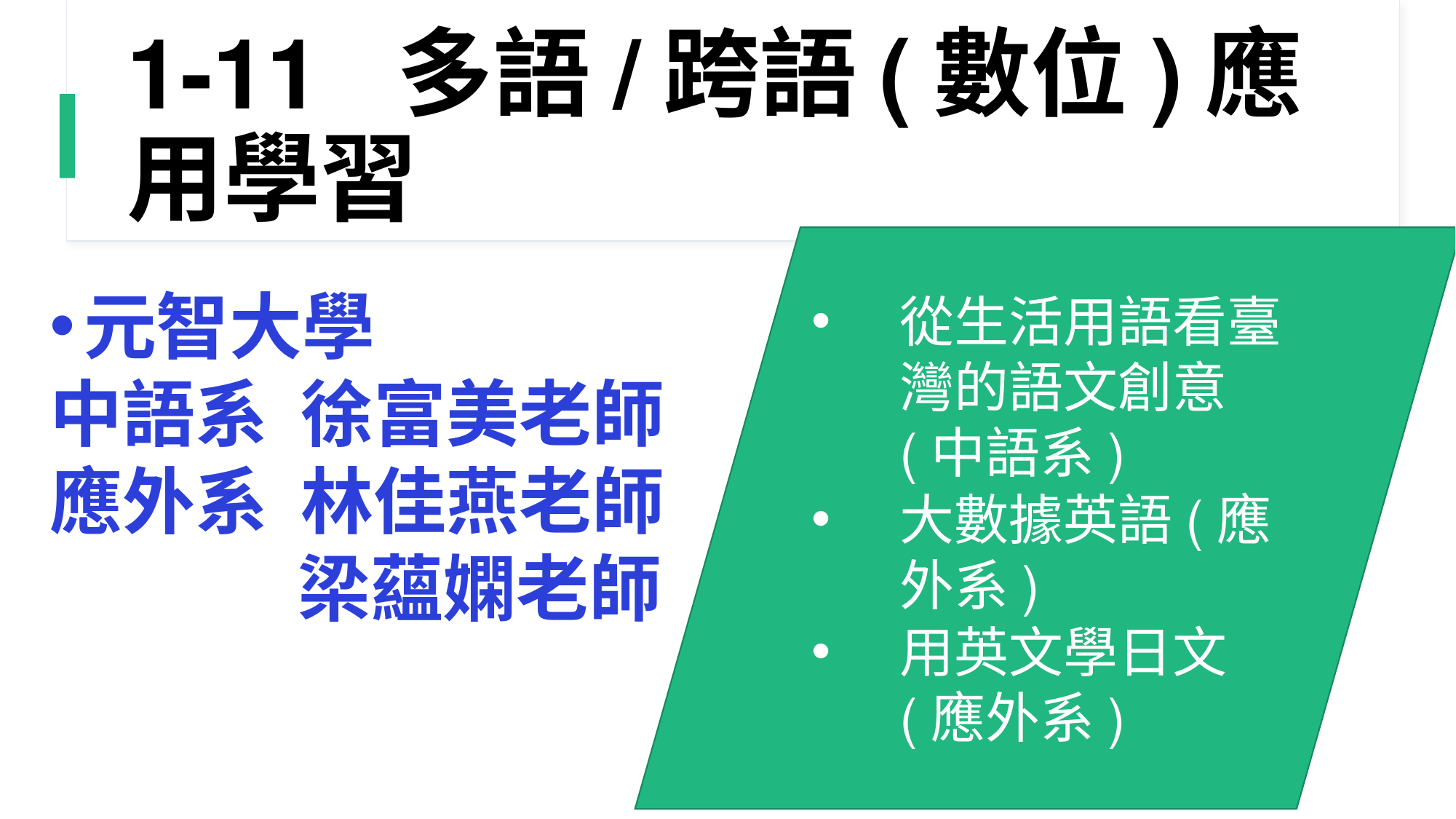

# 1-11  多語/跨語(數位)應用學習
從生活用語看臺灣的語文創意(中語系)
大數據英語(應外系)
用英文學日文(應外系)
元智大學
中語系  徐富美老師
應外系  林佳燕老師
               梁蘊嫻老師